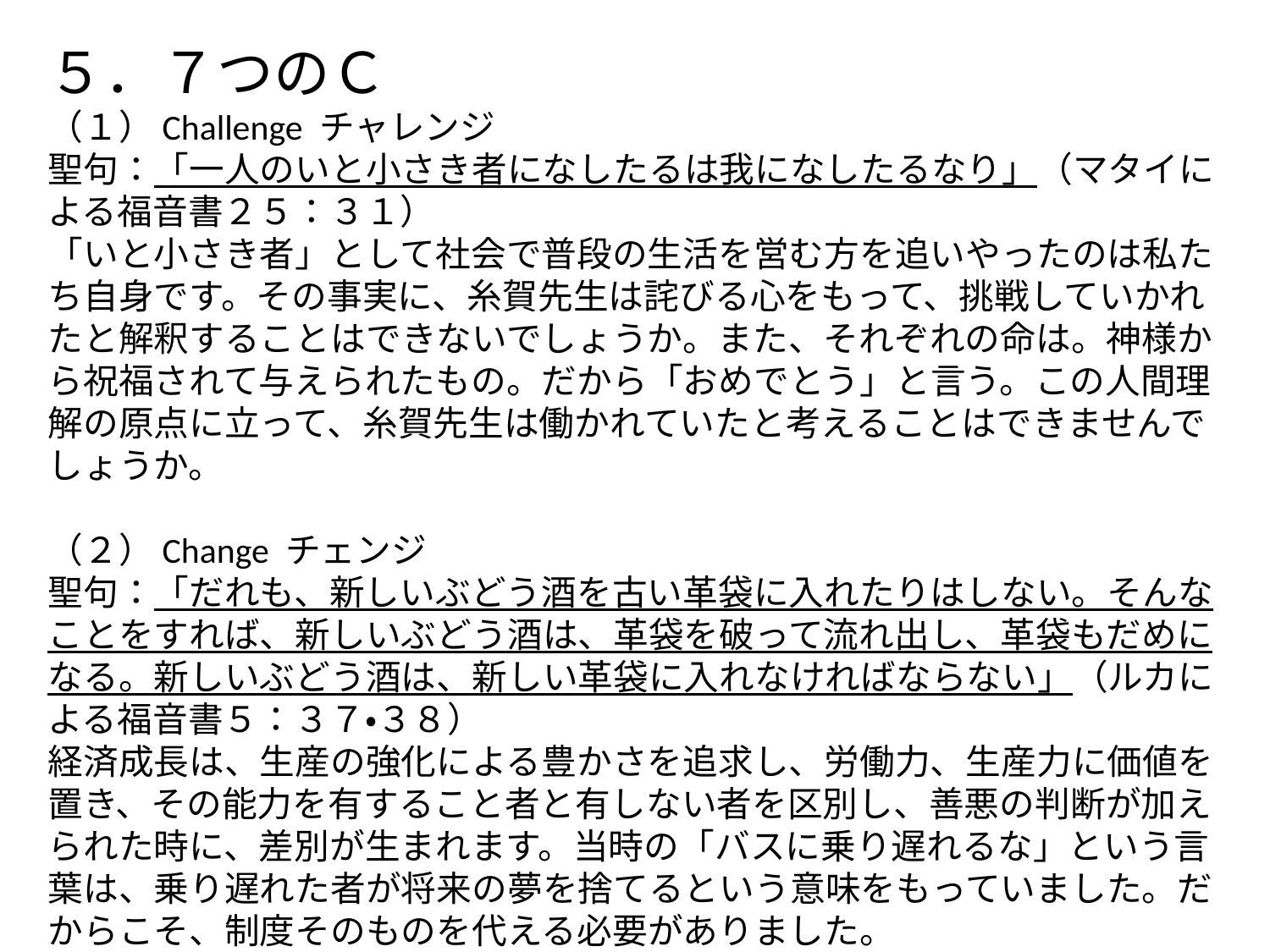

５．７つのＣ
（１）Challenge チャレンジ
聖句：「一人のいと小さき者になしたるは我になしたるなり」（マタイによる福音書２５：３１）
「いと小さき者」として社会で普段の生活を営む方を追いやったのは私たち自身です。その事実に、糸賀先生は詫びる心をもって、挑戦していかれたと解釈することはできないでしょうか。また、それぞれの命は。神様から祝福されて与えられたもの。だから「おめでとう」と言う。この人間理解の原点に立って、糸賀先生は働かれていたと考えることはできませんでしょうか。

（２）Change チェンジ
聖句：「だれも、新しいぶどう酒を古い革袋に入れたりはしない。そんなことをすれば、新しいぶどう酒は、革袋を破って流れ出し、革袋もだめになる。新しいぶどう酒は、新しい革袋に入れなければならない」（ルカによる福音書５：３７・３８）
経済成長は、生産の強化による豊かさを追求し、労働力、生産力に価値を置き、その能力を有すること者と有しない者を区別し、善悪の判断が加えられた時に、差別が生まれます。当時の「バスに乗り遅れるな」という言葉は、乗り遅れた者が将来の夢を捨てるという意味をもっていました。だからこそ、制度そのものを代える必要がありました。